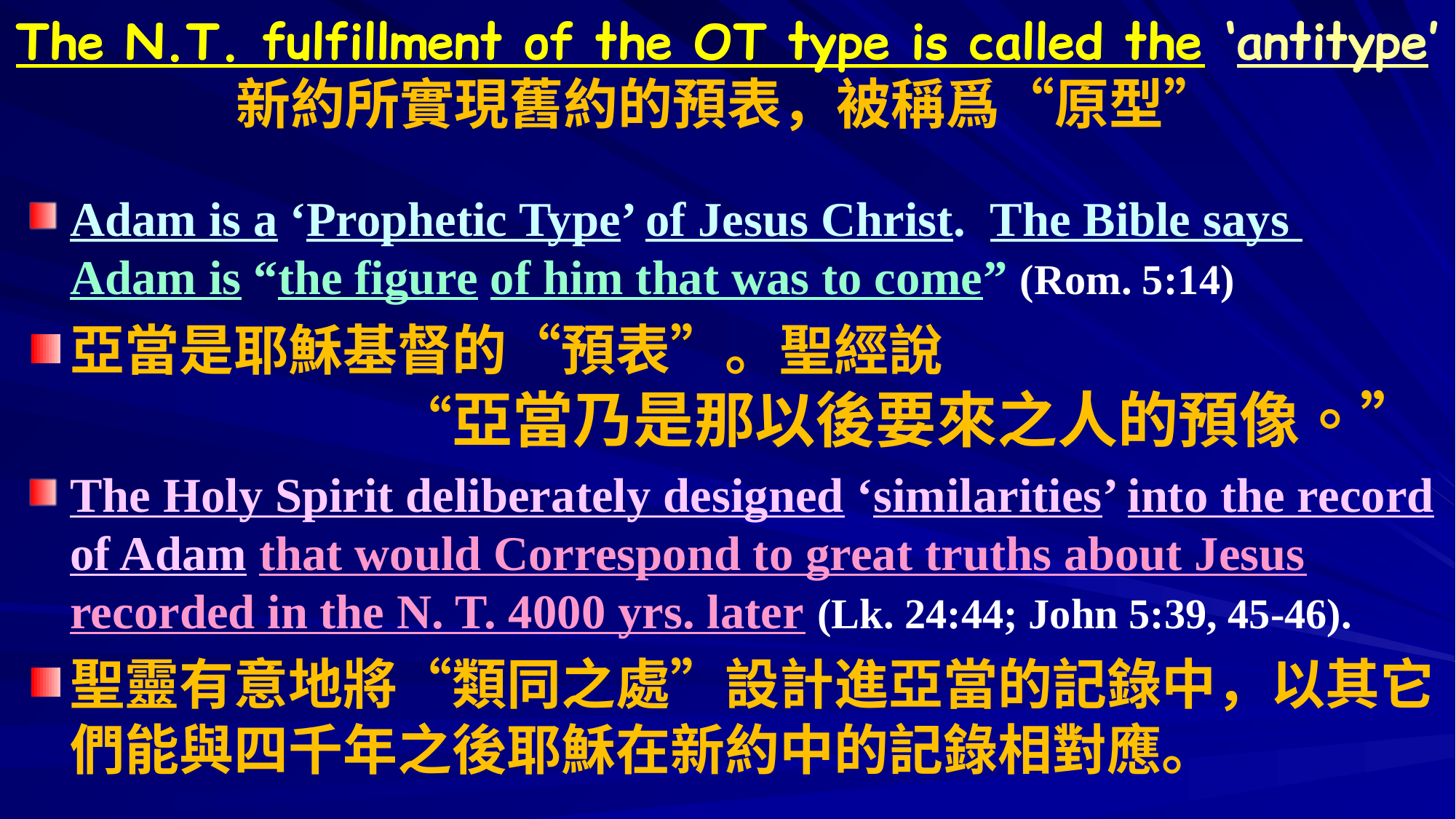

# The N.T. fulfillment of the OT type is called the ‘antitype’ 新約所實現舊約的預表，被稱爲“原型”
Adam is a ‘Prophetic Type’ of Jesus Christ.  The Bible says 	Adam is “the figure of him that was to come” (Rom. 5:14)
亞當是耶穌基督的“預表”。聖經說							“亞當乃是那以後要來之人的預像。”
The Holy Spirit deliberately designed ‘similarities’ into the record of Adam that would Correspond to great truths about Jesus recorded in the N. T. 4000 yrs. later (Lk. 24:44; John 5:39, 45-46).
聖靈有意地將“類同之處”設計進亞當的記錄中，以其它們能與四千年之後耶穌在新約中的記錄相對應。